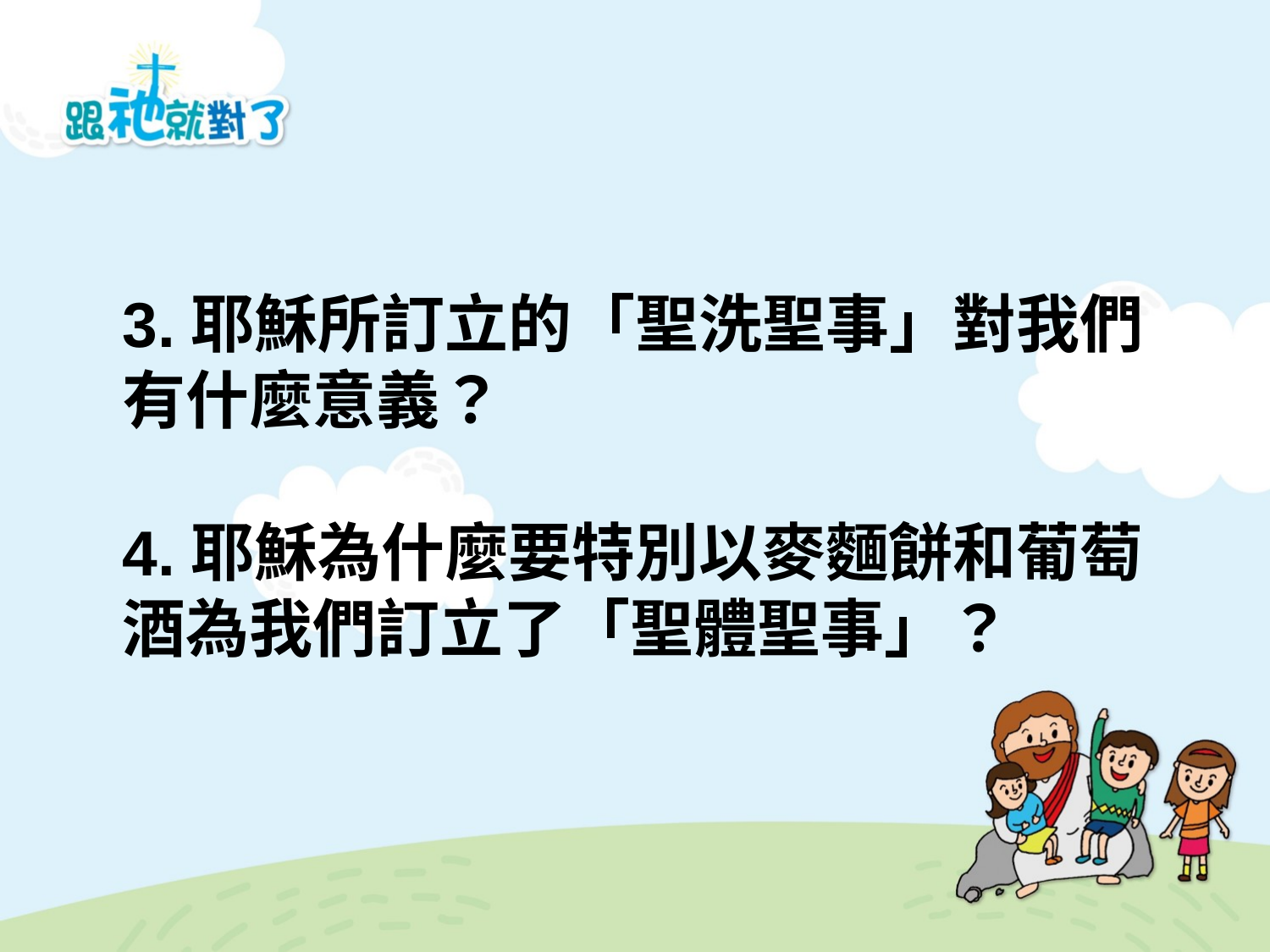

3.耶穌所訂立的「聖洗聖事」對我們有什麼意義？

4.耶穌為什麼要特別以麥麵餅和葡萄酒為我們訂立了「聖體聖事」？